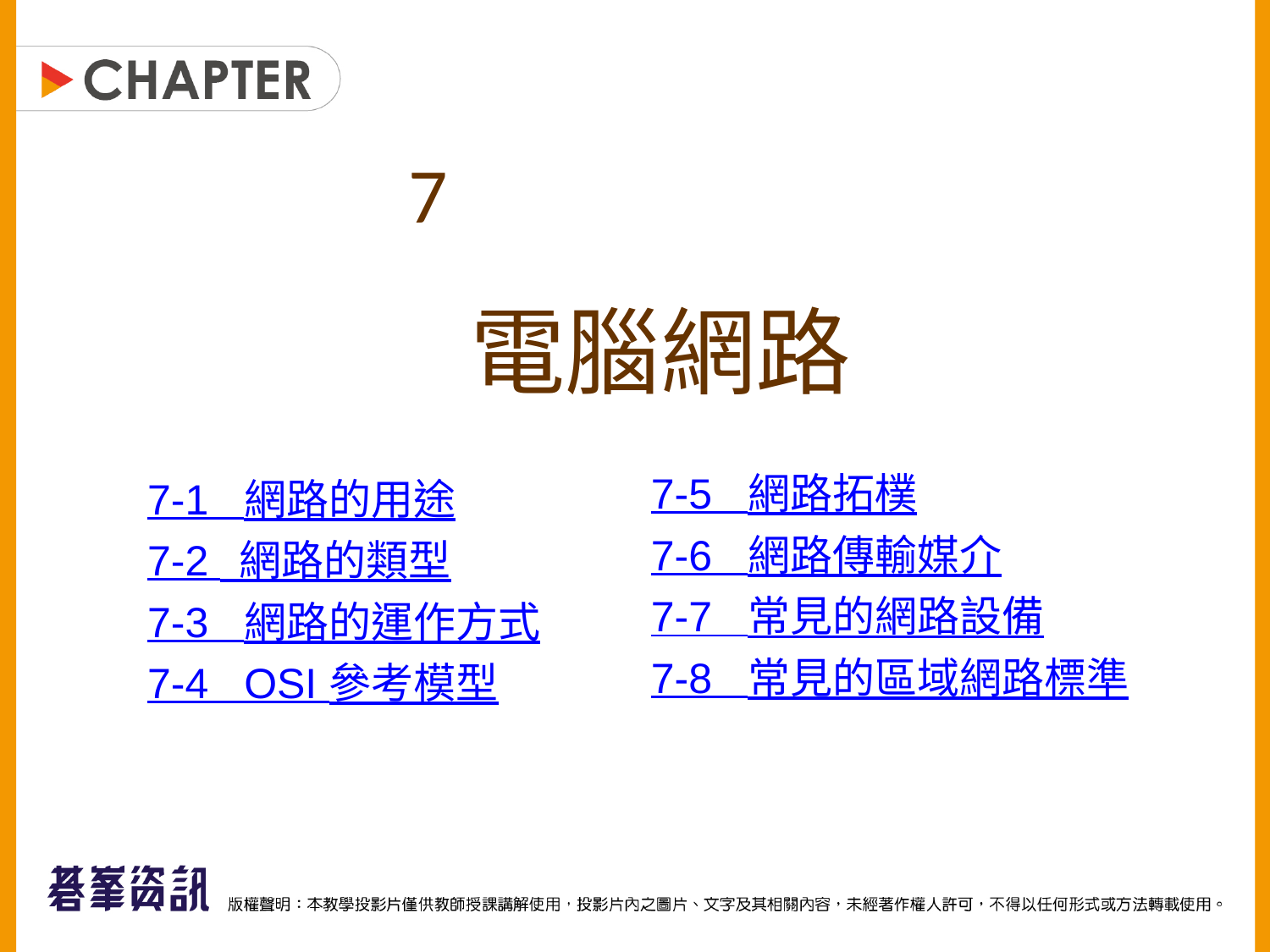

7
電腦網路
7-5   網路拓樸
7-6   網路傳輸媒介
7-7   常見的網路設備
7-8   常見的區域網路標準
7-1   網路的用途
7-2   網路的類型
7-3   網路的運作方式
7-4   OSI 參考模型